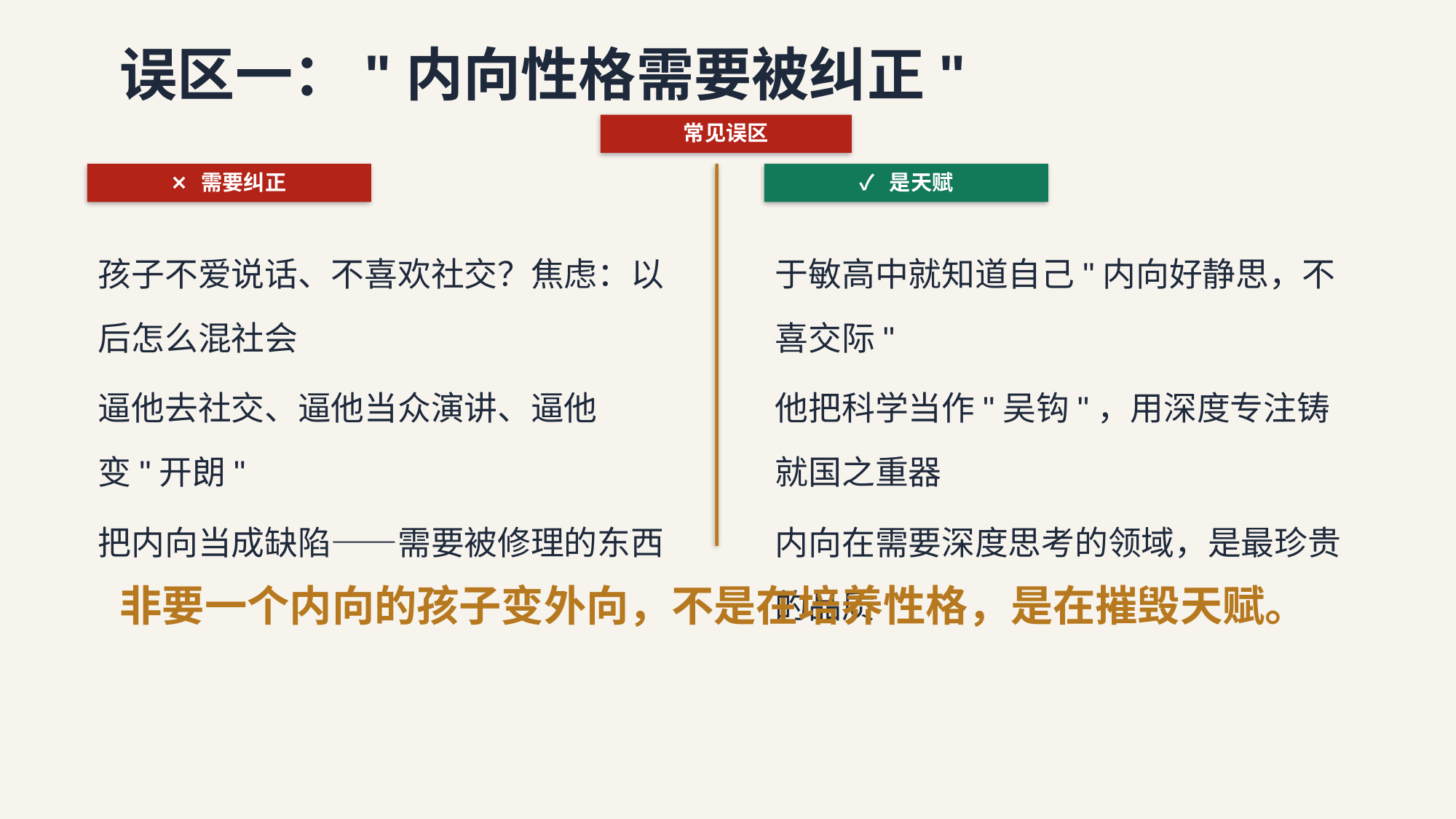

误区一："内向性格需要被纠正"

常见误区

❌  需要纠正

✓  是天赋
孩子不爱说话、不喜欢社交？焦虑：以后怎么混社会
逼他去社交、逼他当众演讲、逼他变"开朗"
把内向当成缺陷——需要被修理的东西
于敏高中就知道自己"内向好静思，不喜交际"
他把科学当作"吴钩"，用深度专注铸就国之重器
内向在需要深度思考的领域，是最珍贵的品质
非要一个内向的孩子变外向，不是在培养性格，是在摧毁天赋。